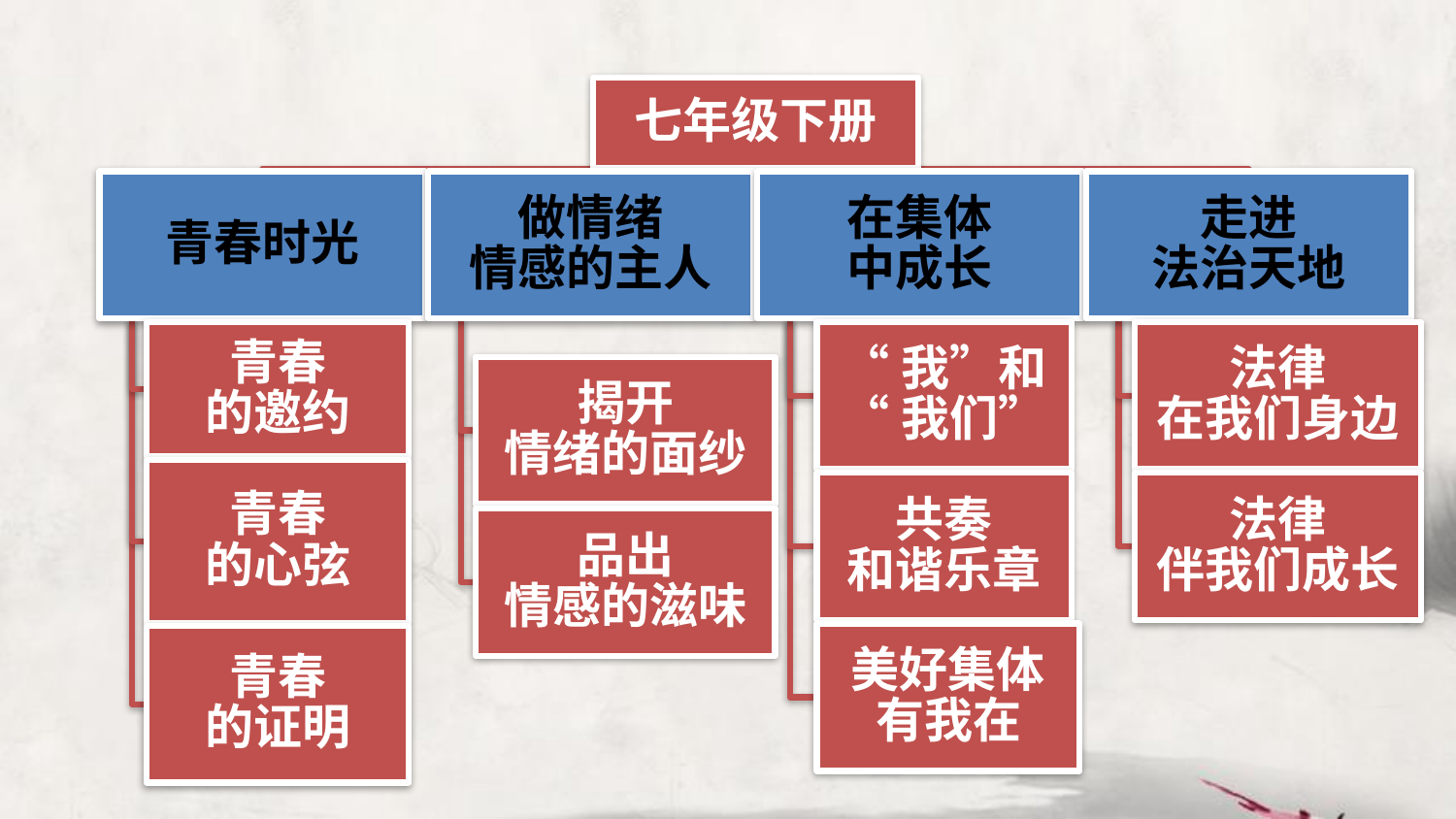

七年级下册
青春时光
青春
的邀约
青春
的心弦
青春
的证明
做情绪
情感的主人
揭开
情绪的面纱
品出
情感的滋味
在集体
中成长
“我”和
“我们”
共奏
和谐乐章
美好集体
有我在
走进
法治天地
法律
在我们身边
法律
伴我们成长